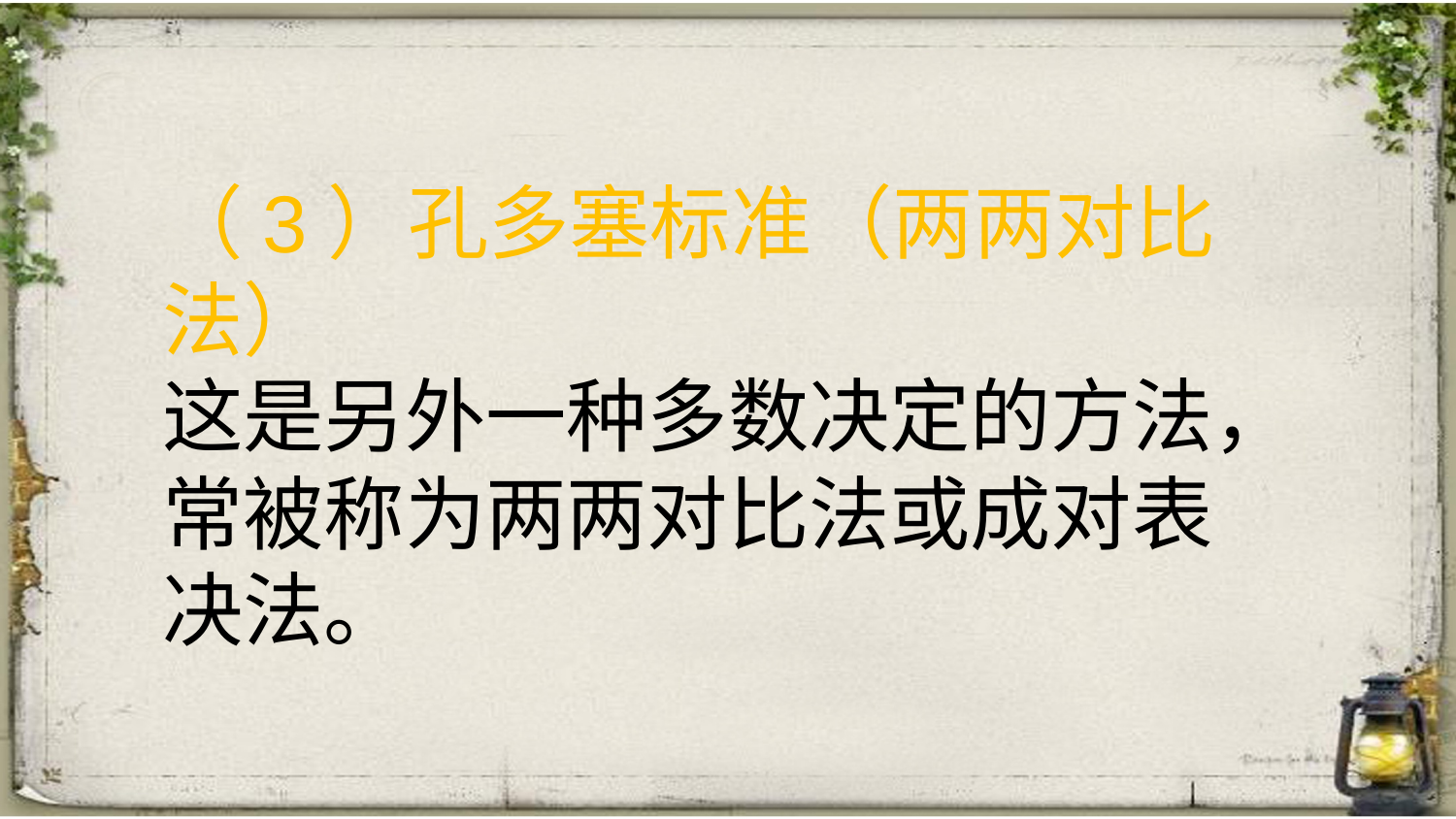

（3）孔多塞标准（两两对比法）
这是另外一种多数决定的方法，常被称为两两对比法或成对表决法。